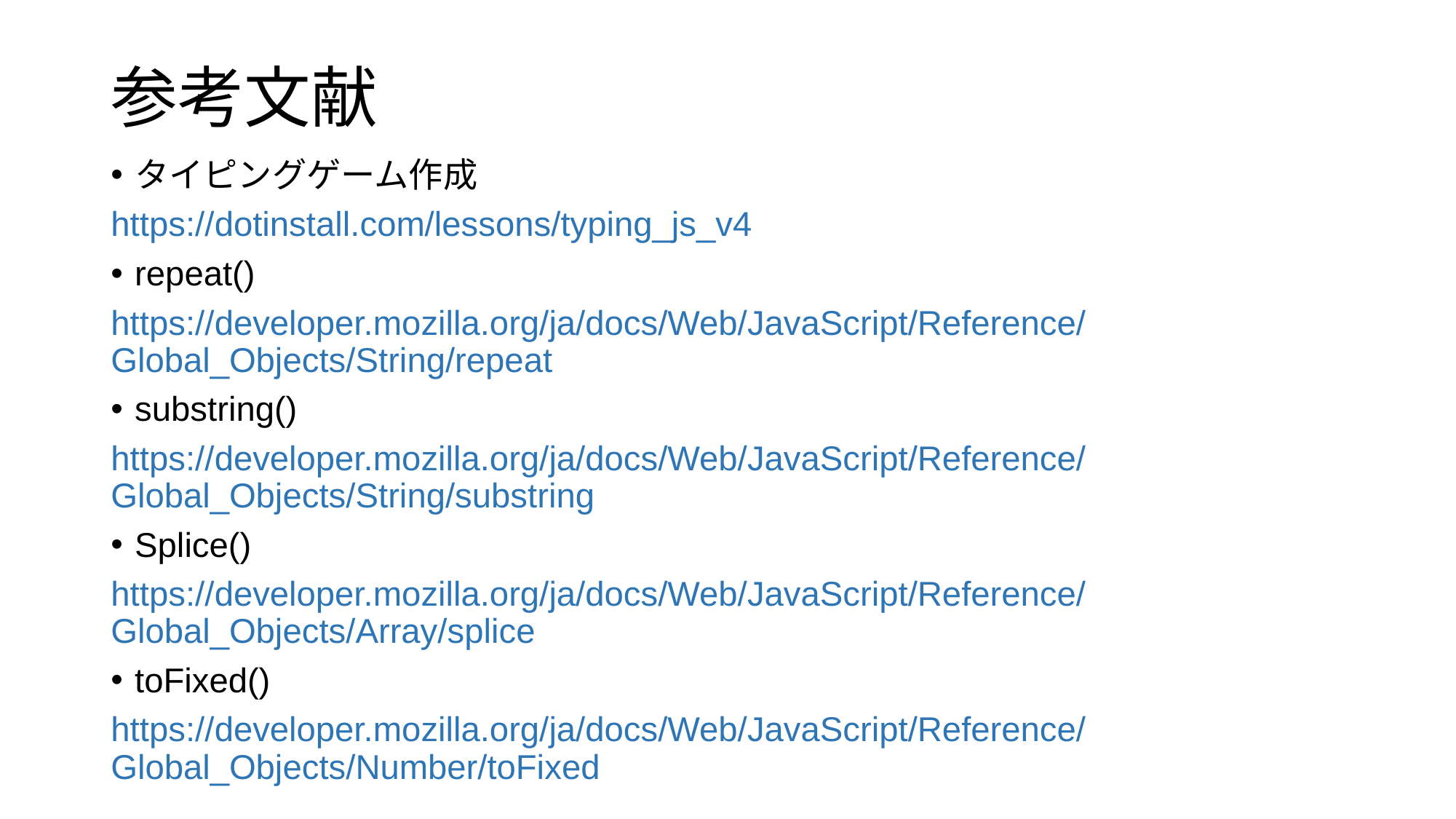

# 参考文献
タイピングゲーム作成
https://dotinstall.com/lessons/typing_js_v4
repeat()
https://developer.mozilla.org/ja/docs/Web/JavaScript/Reference/Global_Objects/String/repeat
substring()
https://developer.mozilla.org/ja/docs/Web/JavaScript/Reference/Global_Objects/String/substring
Splice()
https://developer.mozilla.org/ja/docs/Web/JavaScript/Reference/Global_Objects/Array/splice
toFixed()
https://developer.mozilla.org/ja/docs/Web/JavaScript/Reference/Global_Objects/Number/toFixed